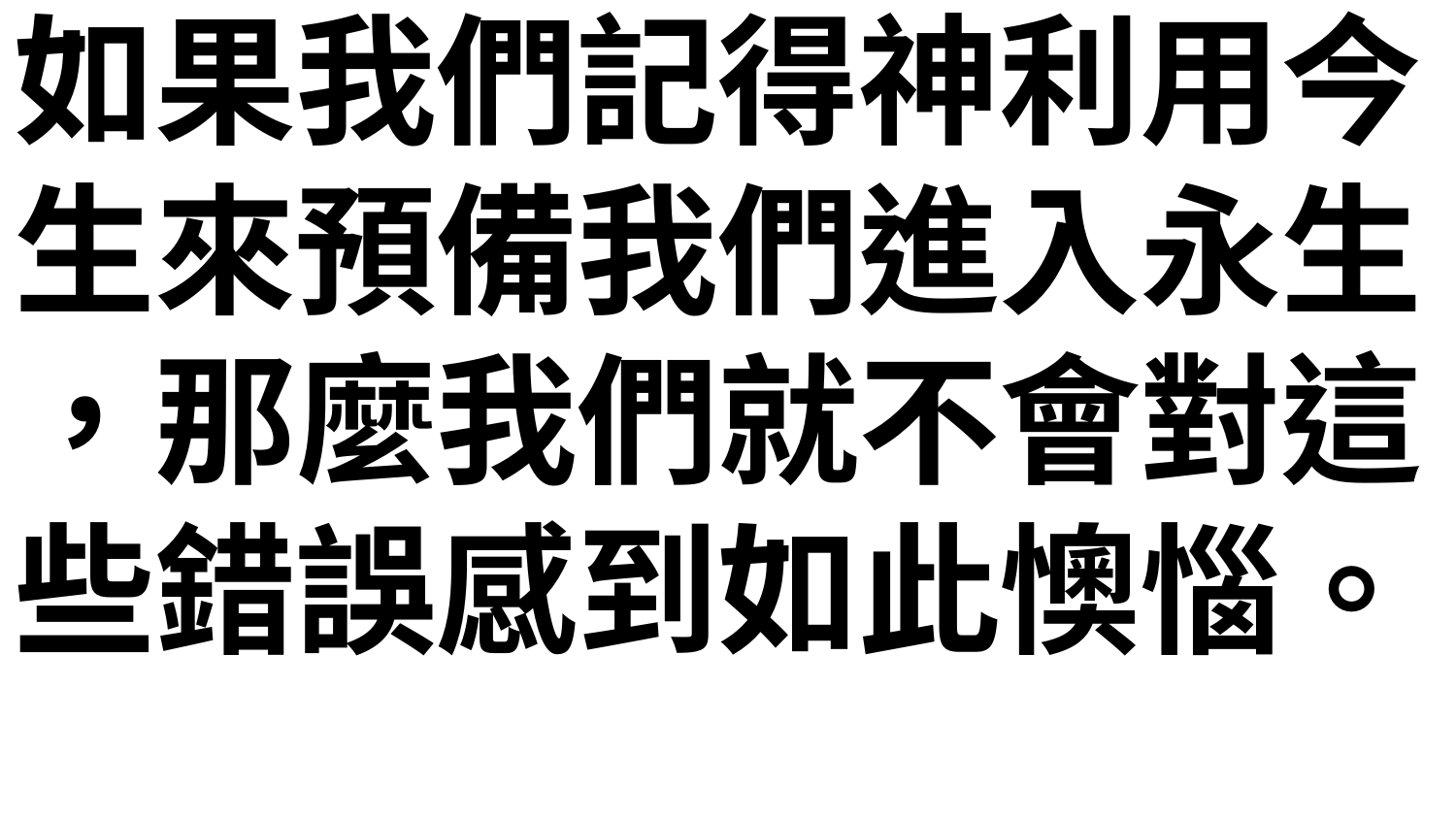

如果我們記得神利用今生來預備我們進入永生
，那麼我們就不會對這些錯誤感到如此懊惱。